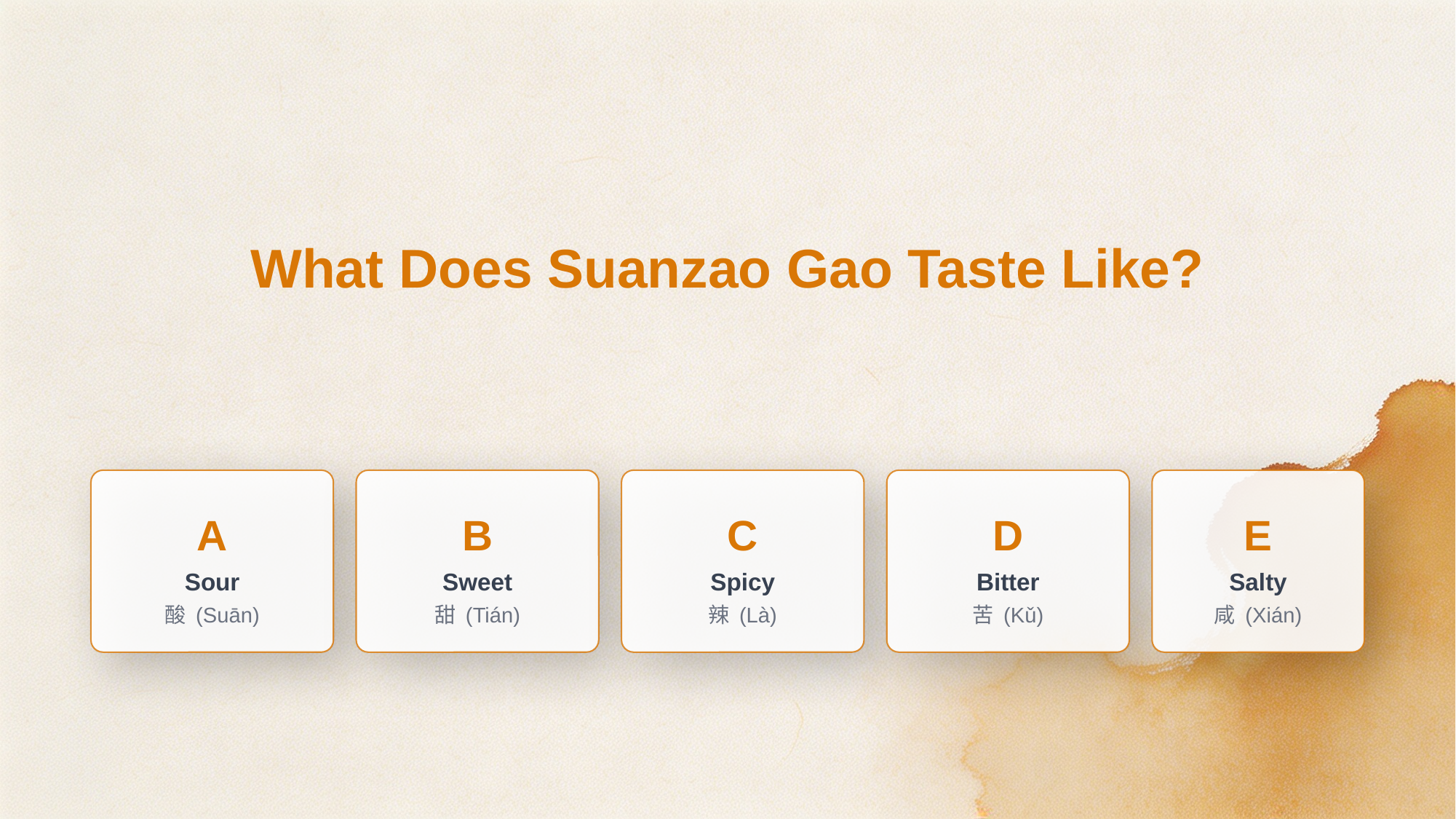

What Does Suanzao Gao Taste Like?

A
Sour
酸 (Suān)
B
Sweet
甜 (Tián)
C
Spicy
辣 (Là)
D
Bitter
苦 (Kǔ)
E
Salty
咸 (Xián)